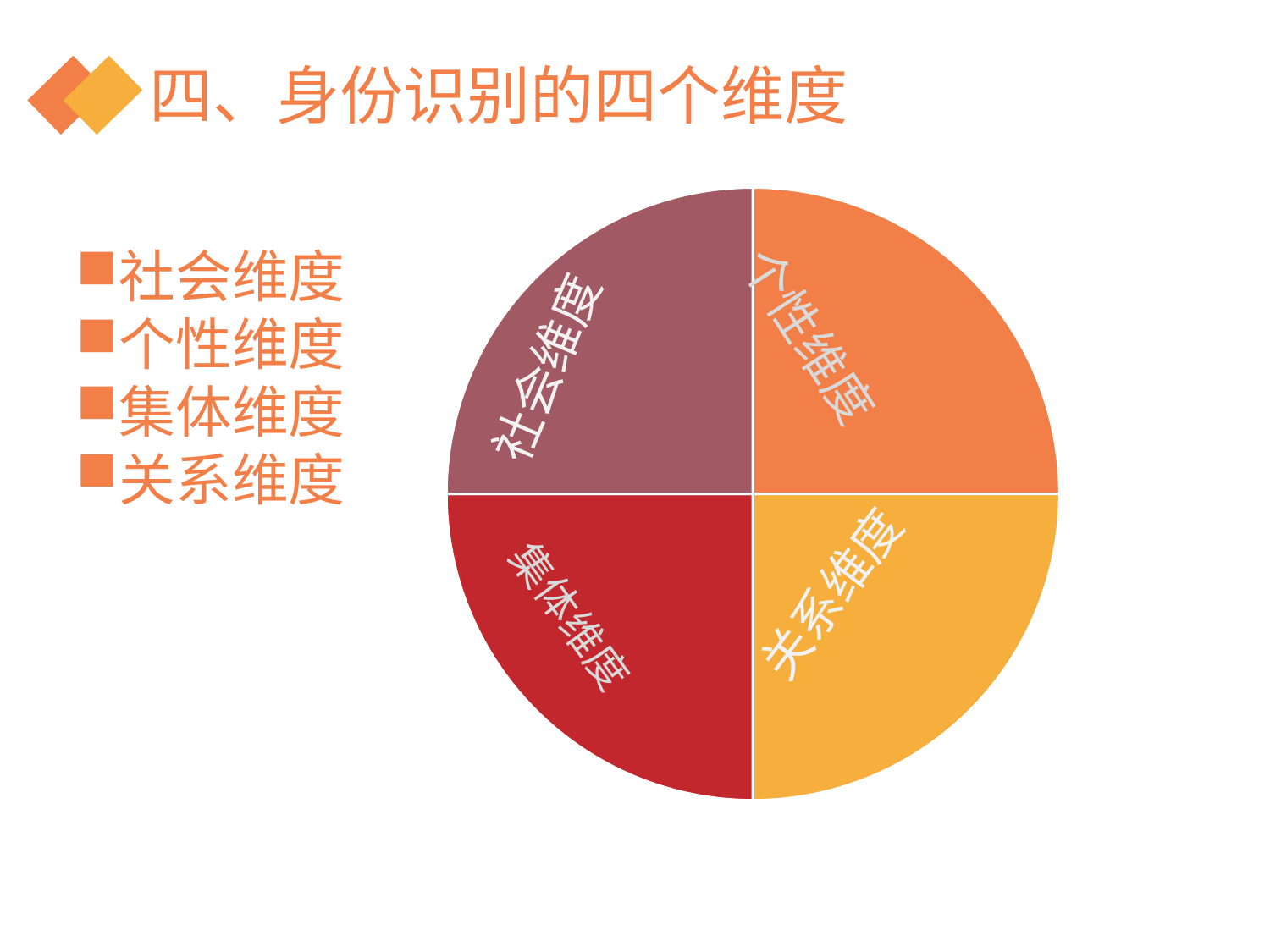

# 四、身份识别的四个维度

### Chart

| Category | 销售额 |
|---|---|
|  | 1.0 |
|  | 1.0 |
|  | 1.0 |
|  | 1.0 |
社会维度
社会维度
个性维度
集体维度
关系维度
个性维度
关系维度
集体维度